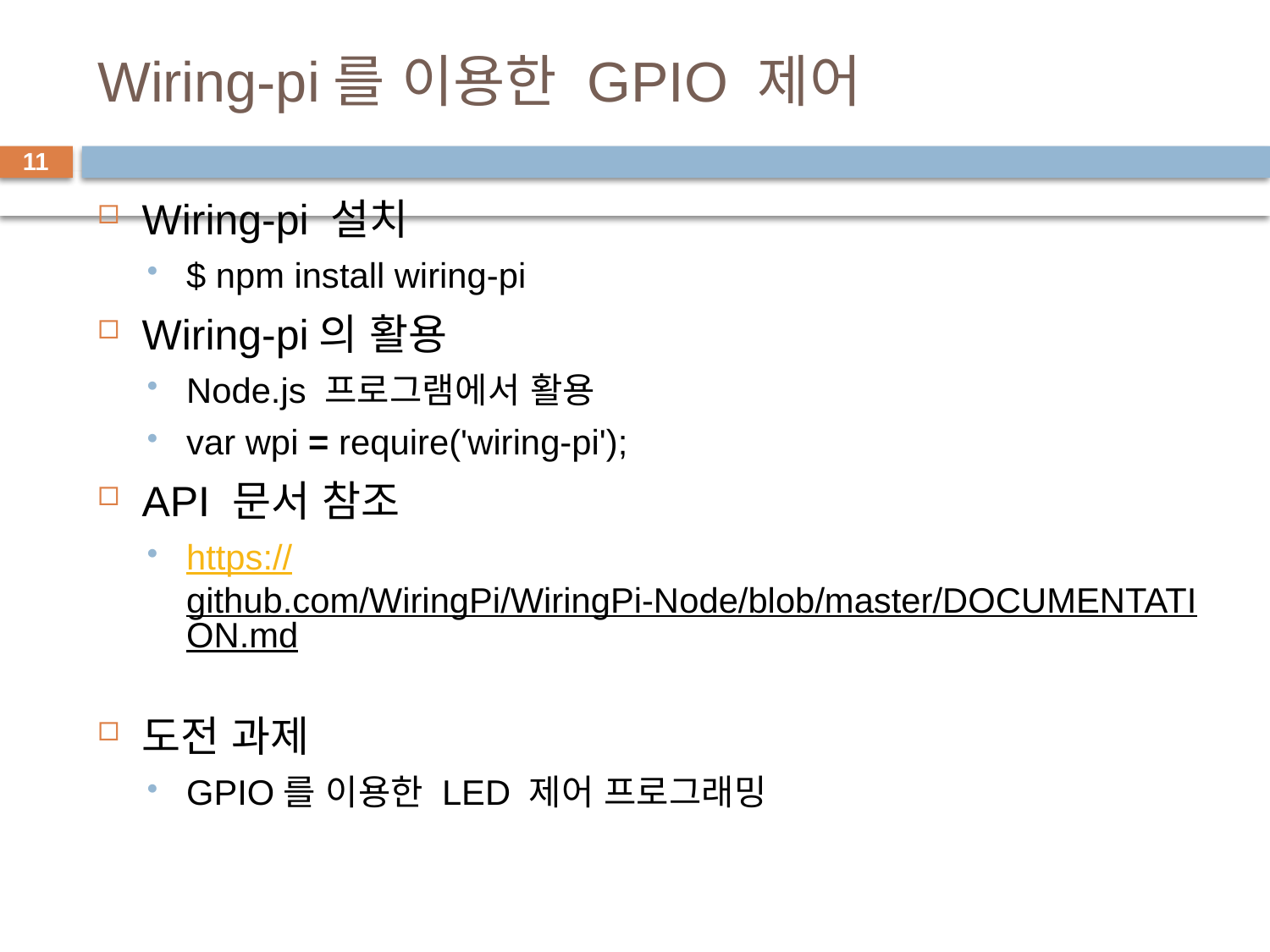

# Wiring-pi를 이용한 GPIO 제어
11
Wiring-pi 설치
$ npm install wiring-pi
Wiring-pi의 활용
Node.js 프로그램에서 활용
var wpi = require('wiring-pi');
API 문서 참조
https://github.com/WiringPi/WiringPi-Node/blob/master/DOCUMENTATION.md
도전 과제
GPIO를 이용한 LED 제어 프로그래밍